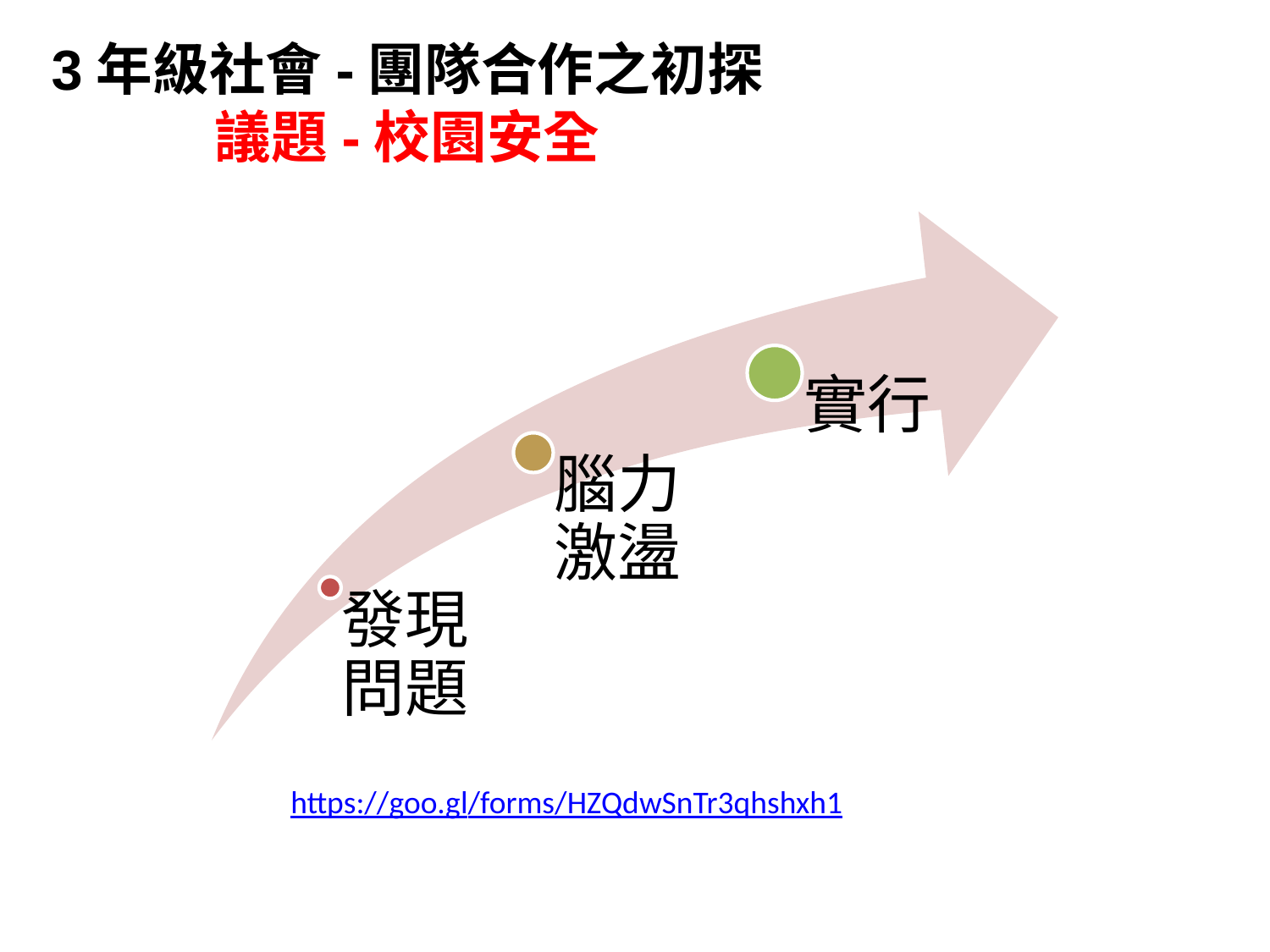

# 3年級社會-團隊合作之初探 議題-校園安全
發現問題
腦力激盪
實行
https://goo.gl/forms/HZQdwSnTr3qhshxh1